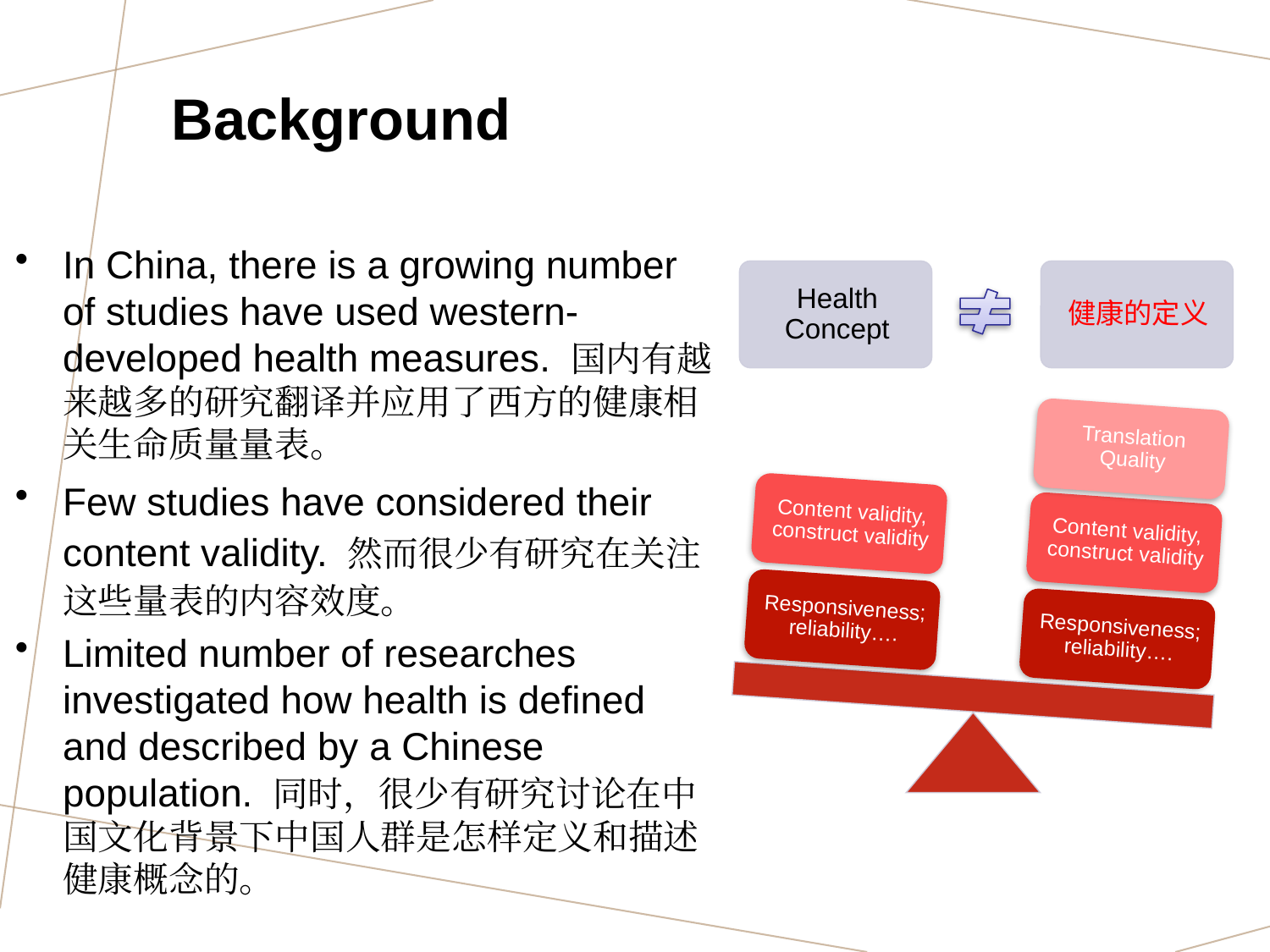

# Background
In China, there is a growing number of studies have used western-developed health measures. 国内有越来越多的研究翻译并应用了西方的健康相关生命质量量表。
Few studies have considered their content validity. 然而很少有研究在关注这些量表的内容效度。
Limited number of researches investigated how health is defined and described by a Chinese population. 同时，很少有研究讨论在中国文化背景下中国人群是怎样定义和描述健康概念的。
Health Concept
健康的定义
Responsiveness; reliability….
Content validity, construct validity
Translation Quality
Responsiveness; reliability….
Content validity, construct validity